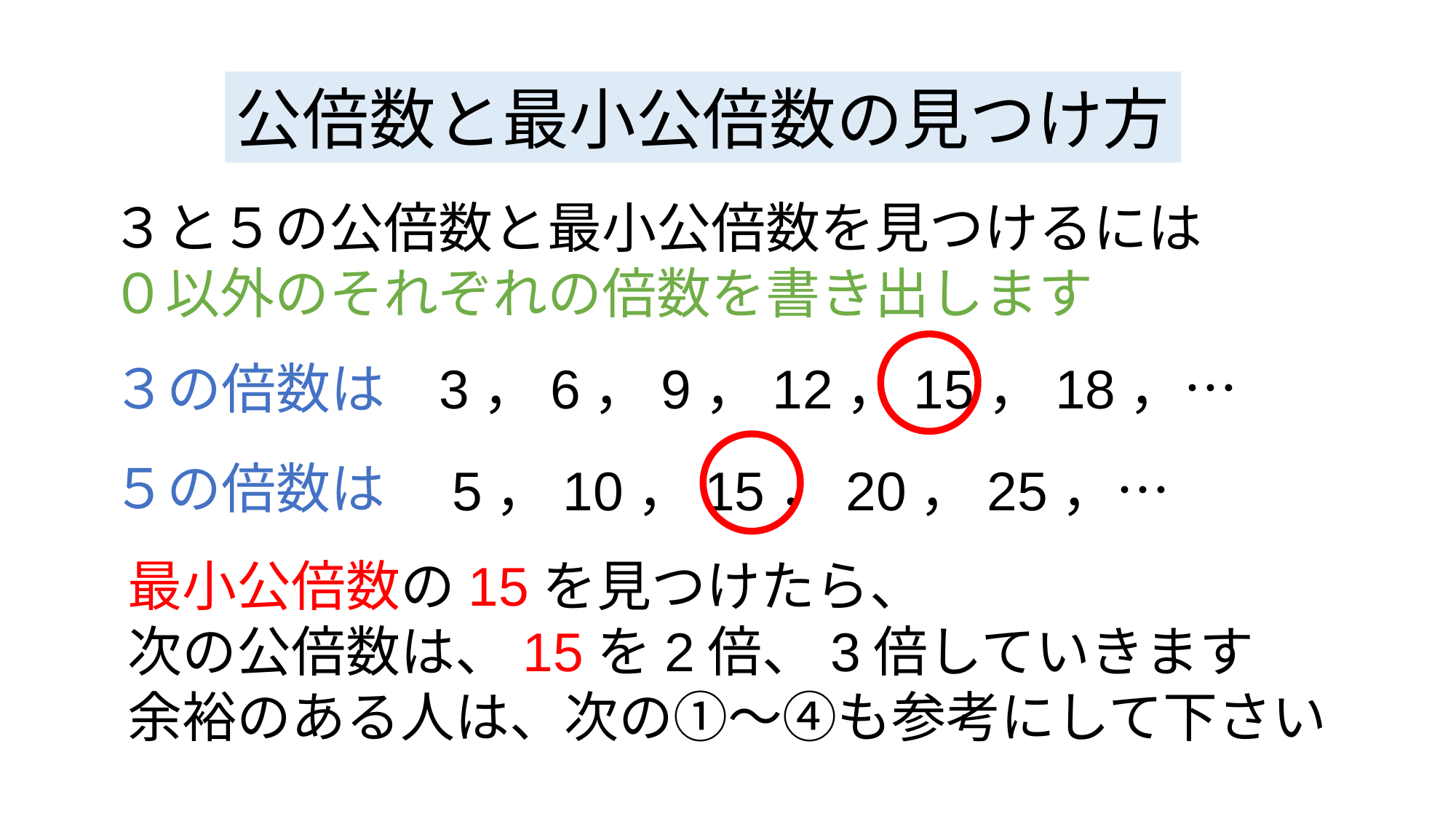

公倍数と最小公倍数の見つけ方
３と５の公倍数と最小公倍数を見つけるには
０以外のそれぞれの倍数を書き出します

３の倍数は
3，6，9，12，15，18，…

５の倍数は
5，10，15，20，25，…
最小公倍数の15を見つけたら、
次の公倍数は、15を2倍、3倍していきます
余裕のある人は、次の①～④も参考にして下さい